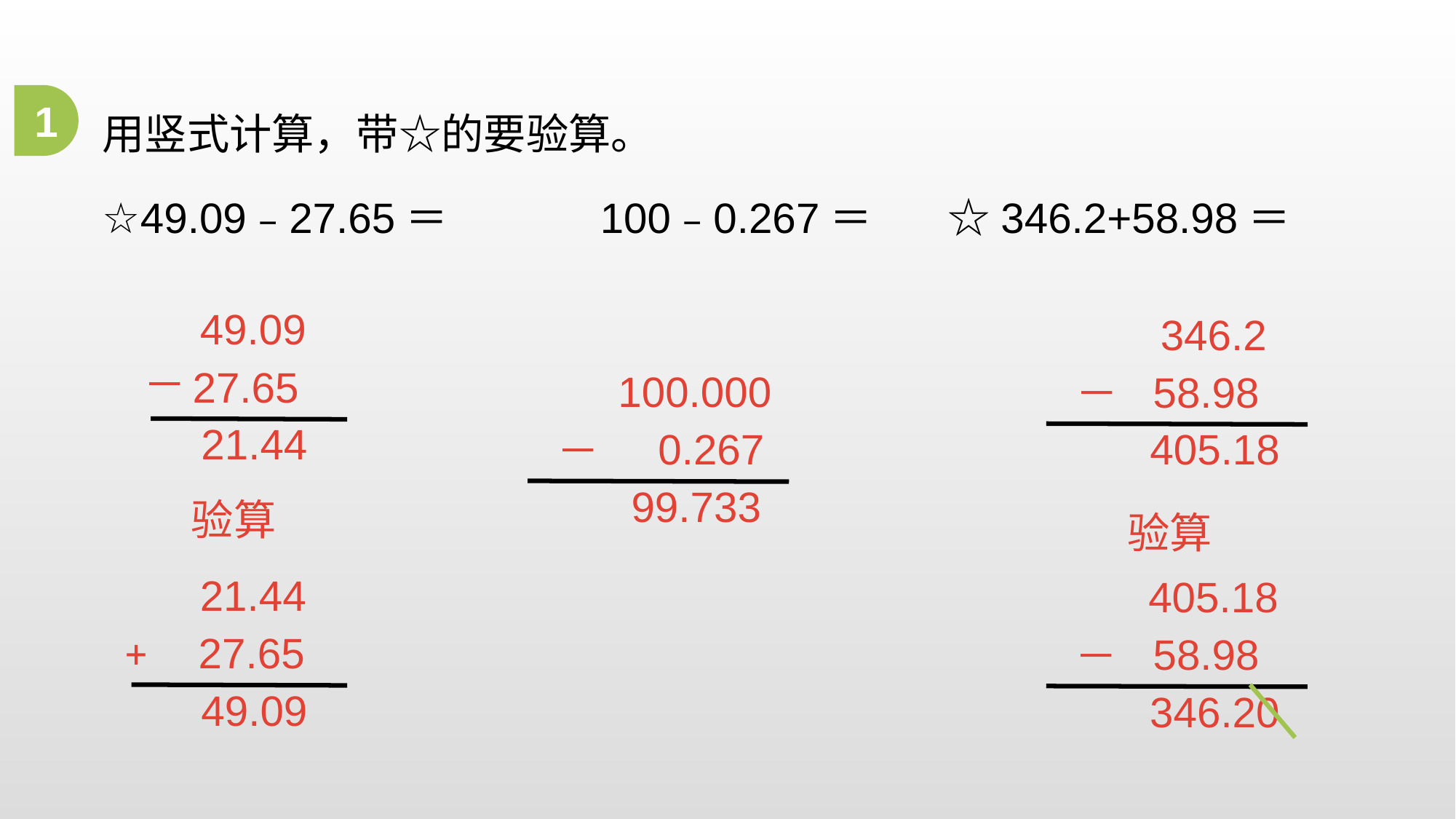

1
用竖式计算，带☆的要验算。

☆49.09﹣27.65＝               100﹣0.267＝        ☆346.2+58.98＝

49.09
－
27.65
21.44

346.2
58.98
－
405.18

100.000
    0.267
－
99.733

验算
验算
21.44
 27.65
+
49.09

405.18
58.98
－
346.20